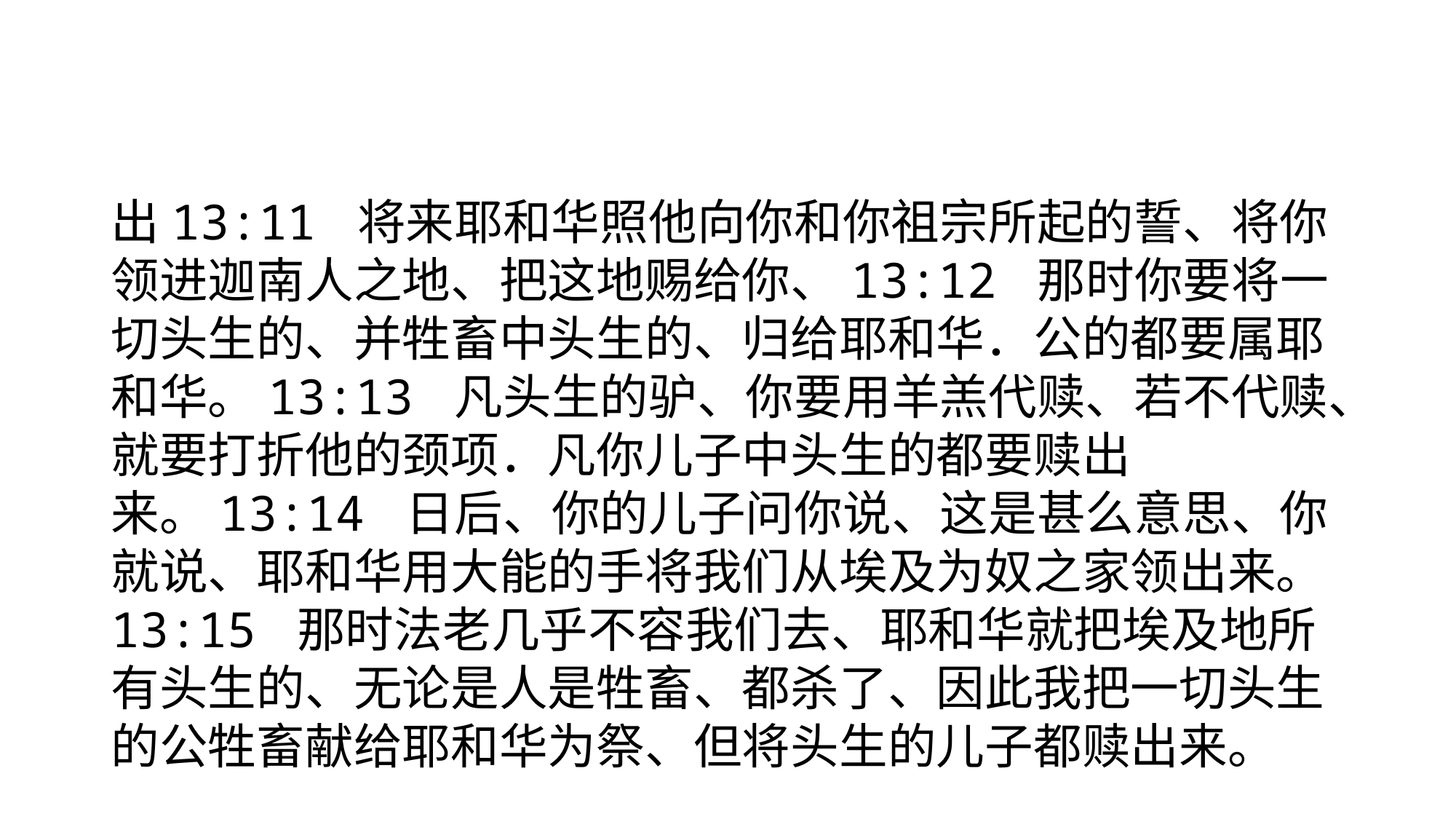

#
出13:11 将来耶和华照他向你和你祖宗所起的誓、将你领进迦南人之地、把这地赐给你、13:12 那时你要将一切头生的、并牲畜中头生的、归给耶和华．公的都要属耶和华。13:13 凡头生的驴、你要用羊羔代赎、若不代赎、就要打折他的颈项．凡你儿子中头生的都要赎出来。13:14 日后、你的儿子问你说、这是甚么意思、你就说、耶和华用大能的手将我们从埃及为奴之家领出来。13:15 那时法老几乎不容我们去、耶和华就把埃及地所有头生的、无论是人是牲畜、都杀了、因此我把一切头生的公牲畜献给耶和华为祭、但将头生的儿子都赎出来。